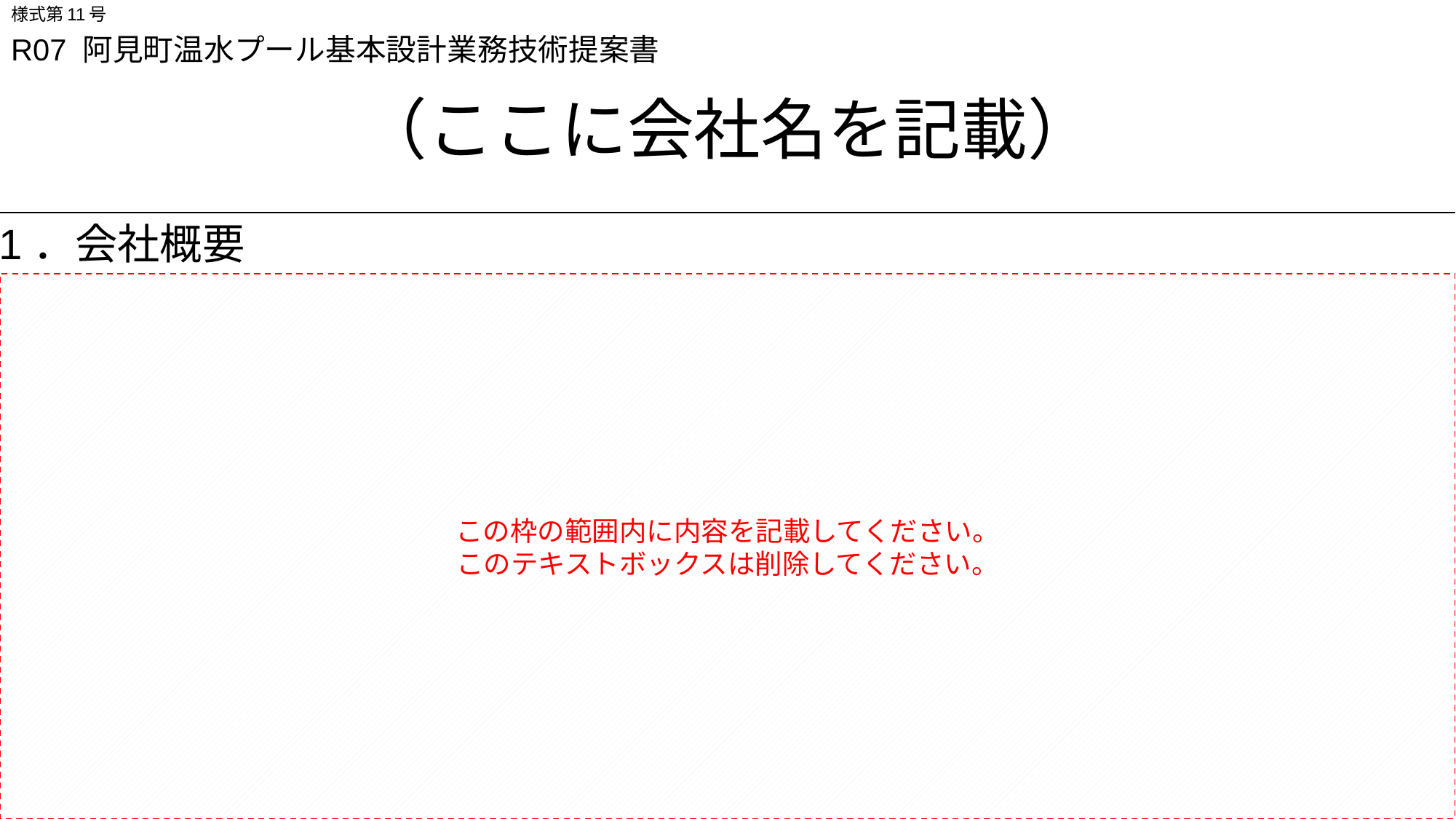

様式第11号
赤字部分は削除してください
# R07 阿見町温水プール基本設計業務技術提案書
（ここに会社名を記載）
1．会社概要
この枠の範囲内に内容を記載してください。
このテキストボックスは削除してください。